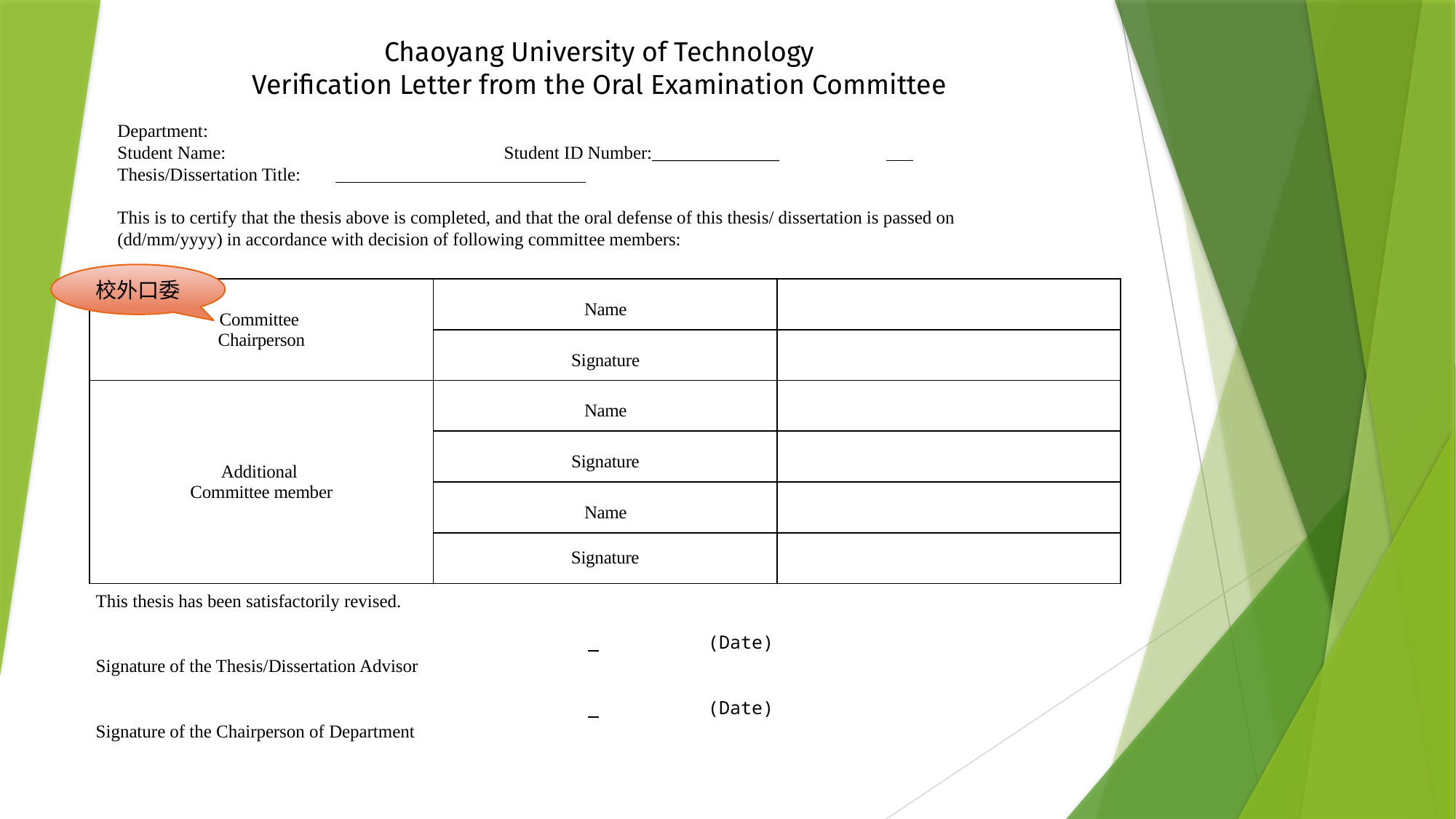

Chaoyang University of Technology
Verification Letter from the Oral Examination Committee
Department:
Student Name:	 		             Student ID Number:______________
Thesis/Dissertation Title:

This is to certify that the thesis above is completed, and that the oral defense of this thesis/ dissertation is passed on (dd/mm/yyyy) in accordance with decision of following committee members:
校外口委
| Committee Chairperson | Name |  |
| --- | --- | --- |
|  | Signature |  |
| Additional Committee member | Name |  |
|  | Signature |  |
|  | Name |  |
|  | Signature |  |
#
|  |  |  |
| --- | --- | --- |
|  |  |  |
|  |  |  |
|  |  |  |
This thesis has been satisfactorily revised.

Signature of the Thesis/Dissertation Advisor

Signature of the Chairperson of Department
 	 (Date)
 	 (Date)